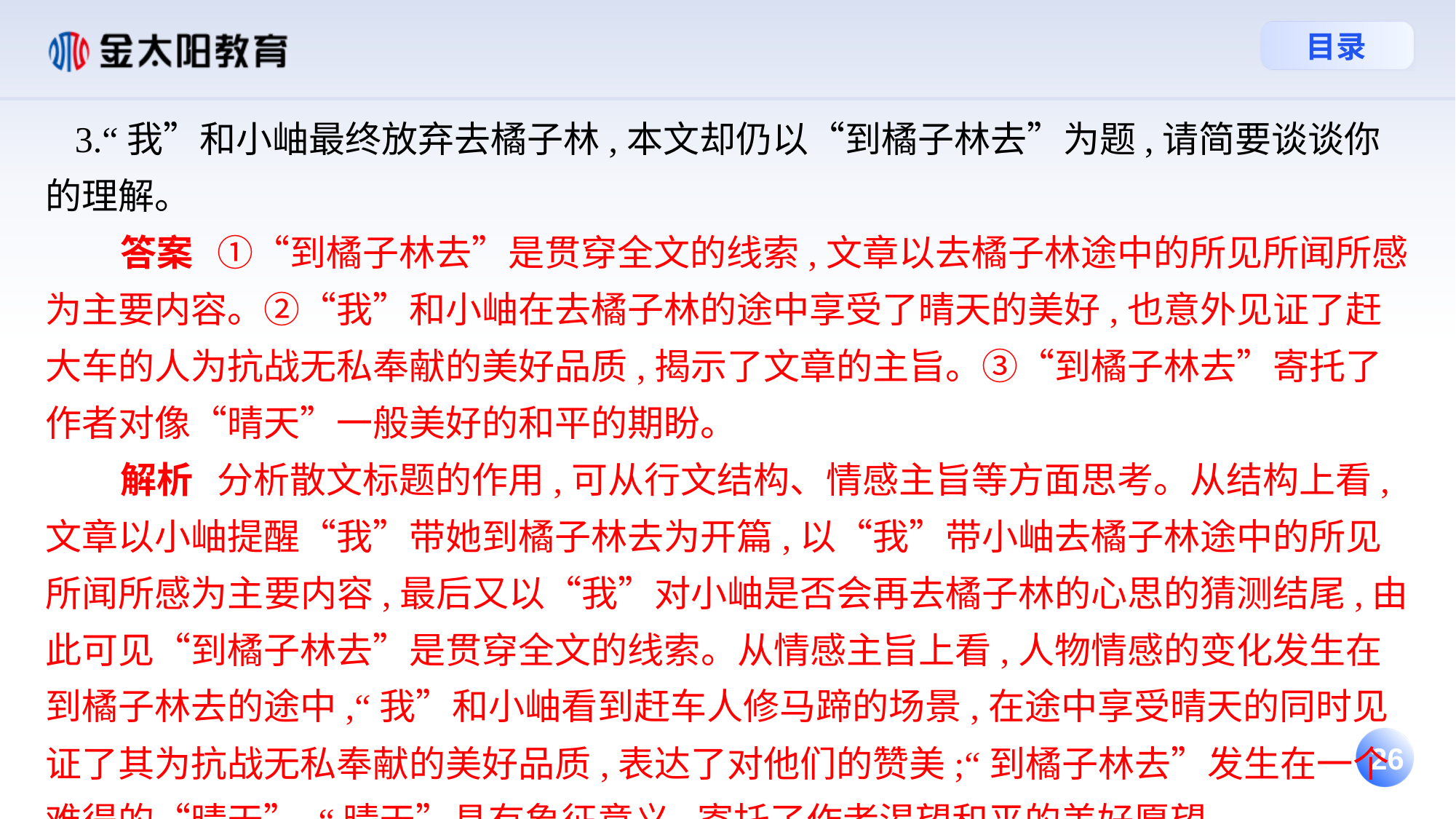

3.“我”和小岫最终放弃去橘子林,本文却仍以“到橘子林去”为题,请简要谈谈你的理解。
        答案   ①“到橘子林去”是贯穿全文的线索,文章以去橘子林途中的所见所闻所感为主要内容。②“我”和小岫在去橘子林的途中享受了晴天的美好,也意外见证了赶大车的人为抗战无私奉献的美好品质,揭示了文章的主旨。③“到橘子林去”寄托了作者对像“晴天”一般美好的和平的期盼。
        解析   分析散文标题的作用,可从行文结构、情感主旨等方面思考。从结构上看,文章以小岫提醒“我”带她到橘子林去为开篇,以“我”带小岫去橘子林途中的所见所闻所感为主要内容,最后又以“我”对小岫是否会再去橘子林的心思的猜测结尾,由此可见“到橘子林去”是贯穿全文的线索。从情感主旨上看,人物情感的变化发生在到橘子林去的途中,“我”和小岫看到赶车人修马蹄的场景,在途中享受晴天的同时见证了其为抗战无私奉献的美好品质,表达了对他们的赞美;“到橘子林去”发生在一个难得的“晴天”,“晴天”具有象征意义,寄托了作者渴望和平的美好愿望。